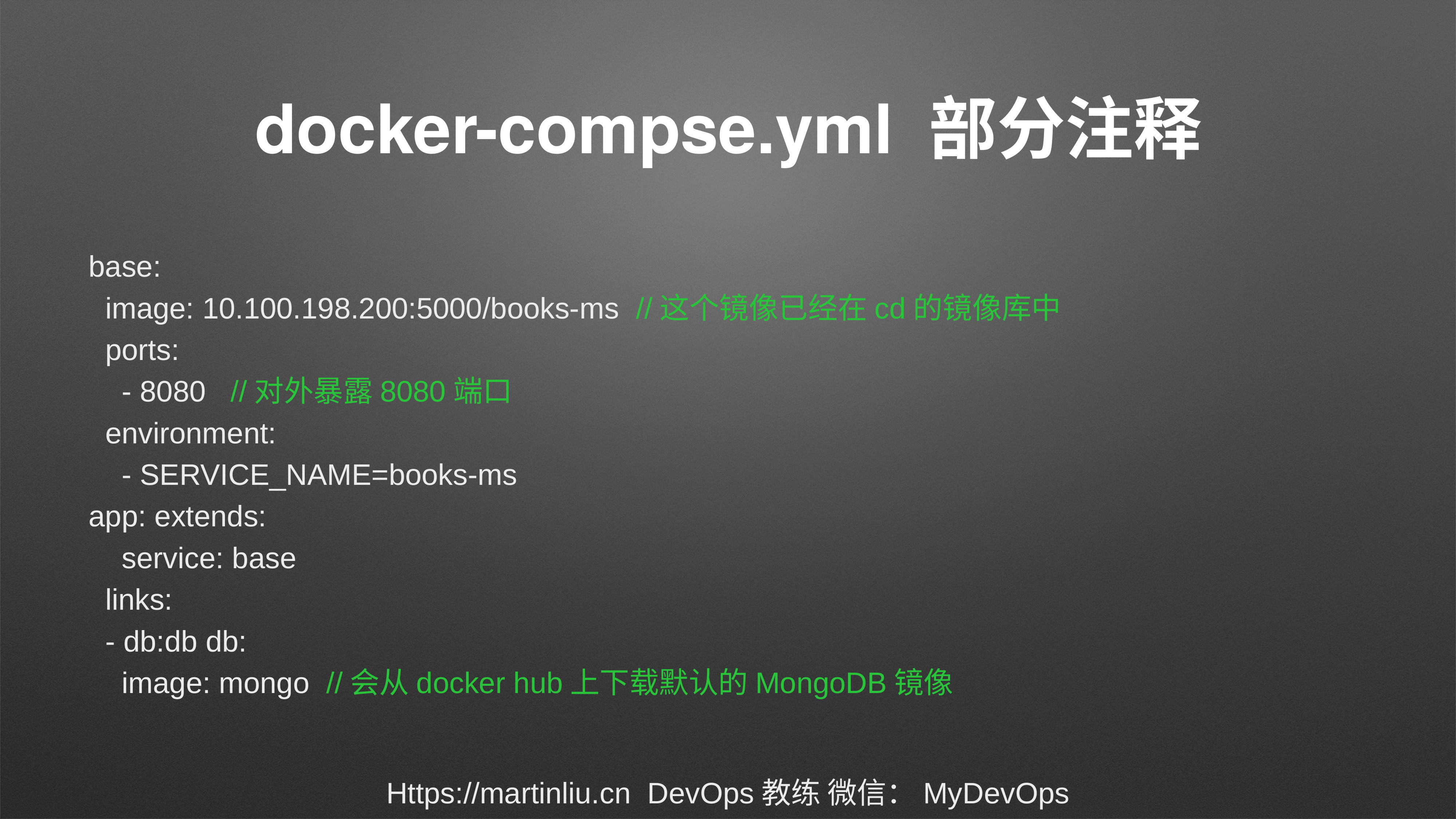

# docker-compse.yml 部分注释
base:
  image: 10.100.198.200:5000/books-ms  //这个镜像已经在cd的镜像库中
  ports:
    - 8080   //对外暴露8080端口
  environment:
    - SERVICE_NAME=books-ms
app: extends:
    service: base
  links:
  - db:db db:
    image: mongo  //会从docker hub上下载默认的MongoDB镜像